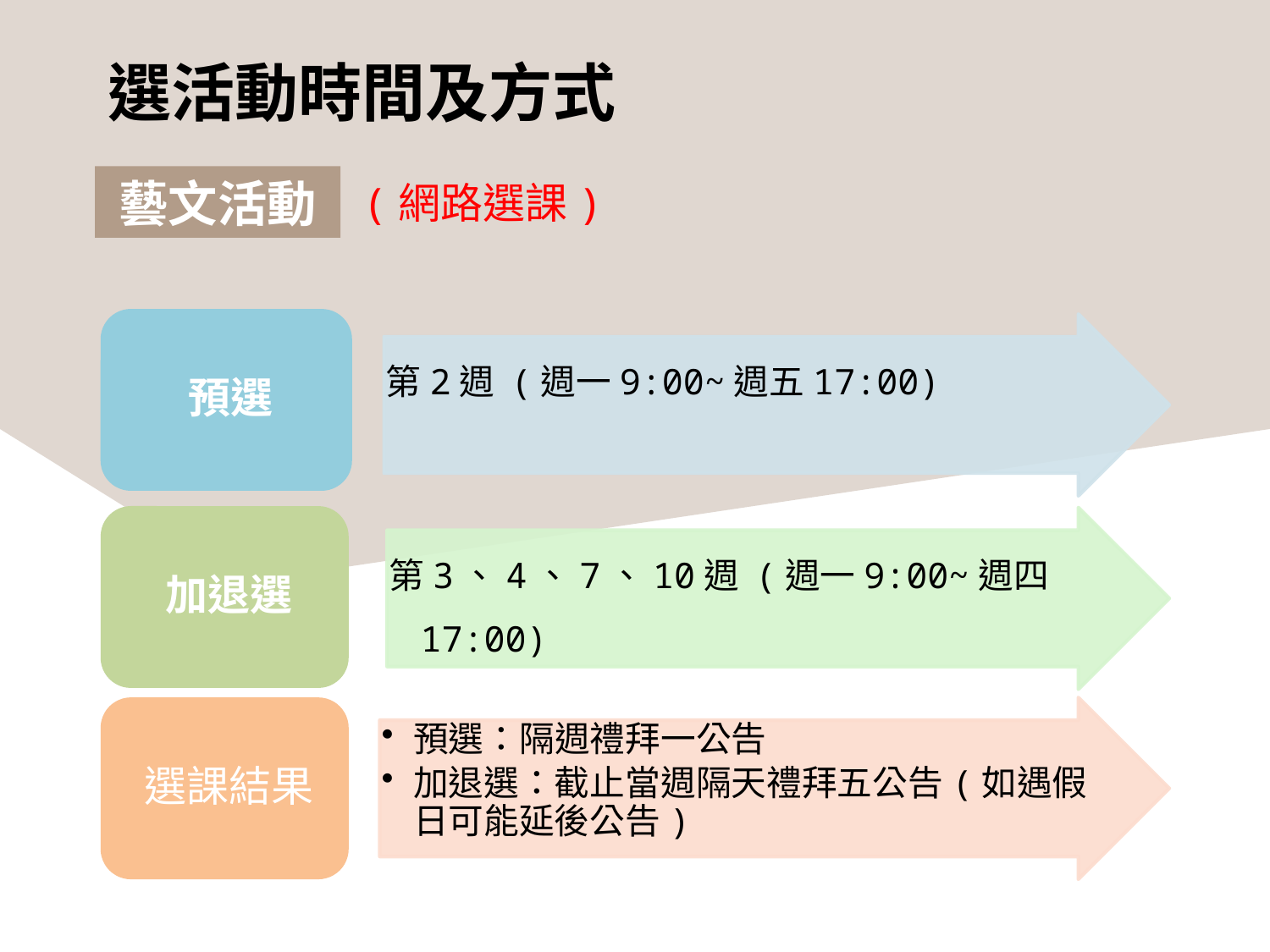

選活動時間及方式
藝文活動
(網路選課)
点击添加文本
第2週 (週一9:00~週五17:00)
預選
第3、4、7、10週 (週一9:00~週四17:00)
加退選
預選：隔週禮拜一公告
加退選：截止當週隔天禮拜五公告(如遇假日可能延後公告)
選課結果
点击添加文本
点击添加文本
点击添加文本